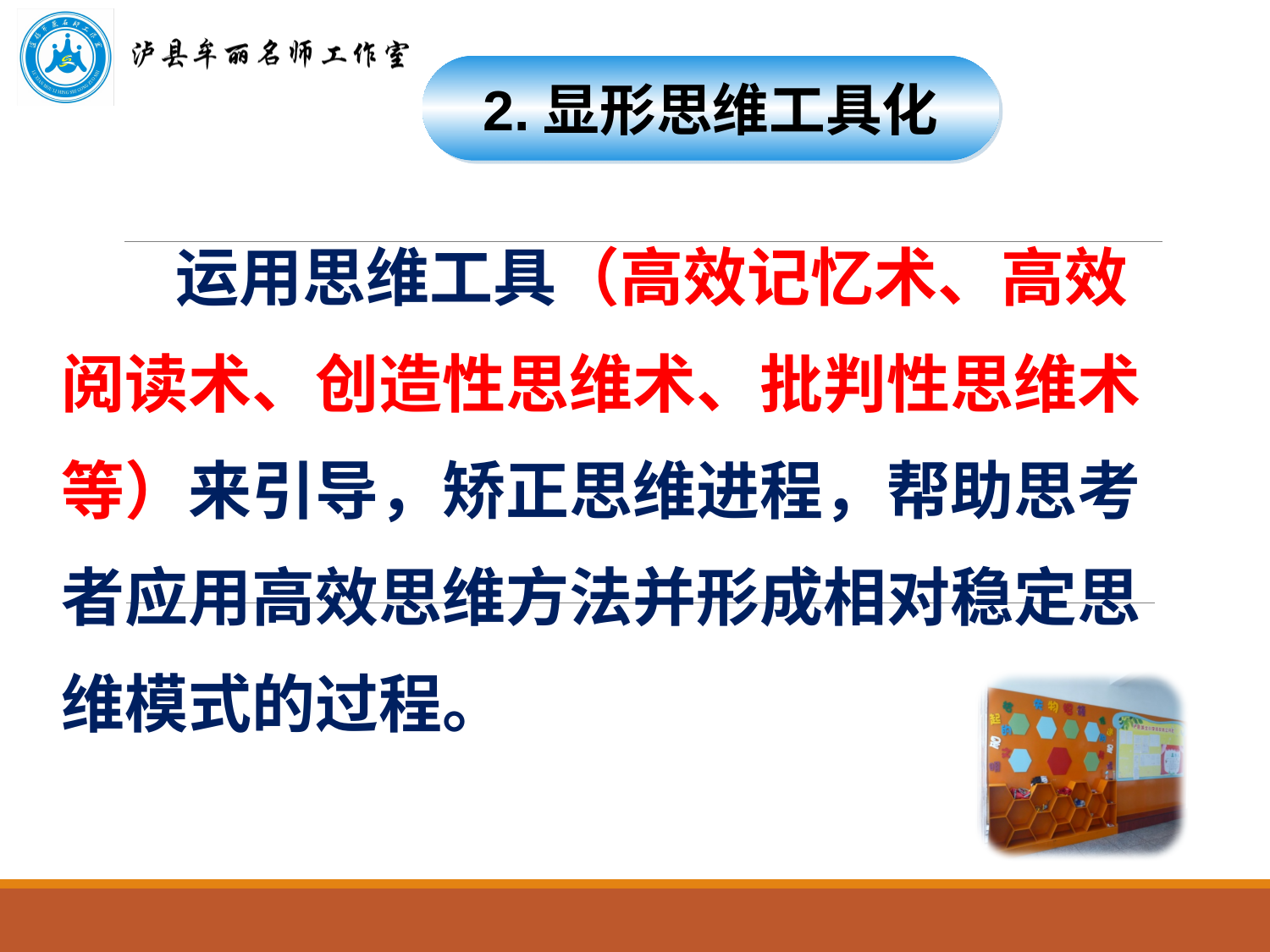

2.显形思维工具化
       运用思维工具（高效记忆术、高效阅读术、创造性思维术、批判性思维术等）来引导，矫正思维进程，帮助思考者应用高效思维方法并形成相对稳定思维模式的过程。